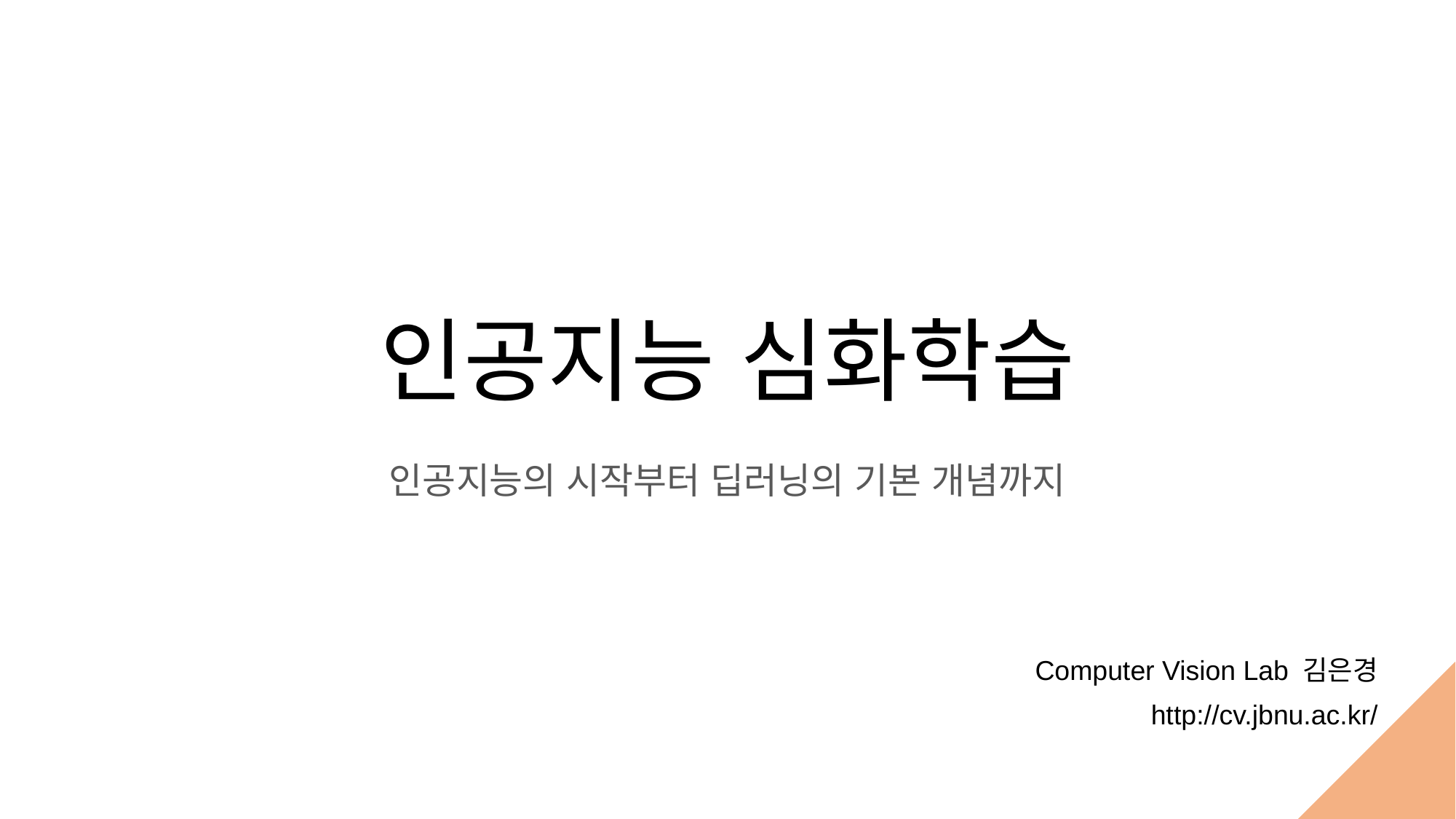

# 인공지능 심화학습

인공지능의 시작부터 딥러닝의 기본 개념까지
Computer Vision Lab 김은경
http://cv.jbnu.ac.kr/